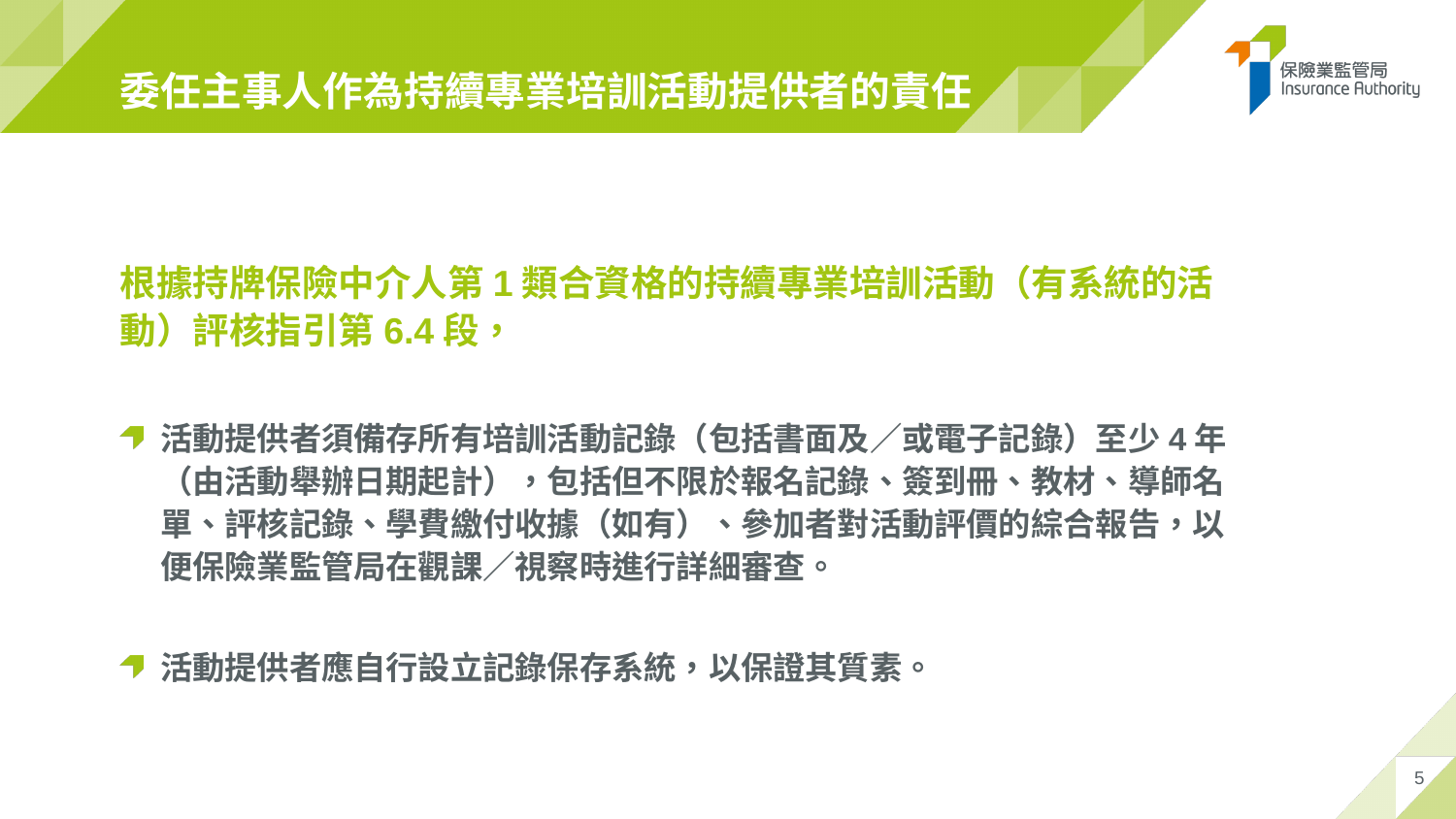

# 委任主事人作為持續專業培訓活動提供者的責任
根據持牌保險中介人第1類合資格的持續專業培訓活動（有系統的活動）評核指引第6.4段，
活動提供者須備存所有培訓活動記錄（包括書面及／或電子記錄）至少4年（由活動舉辦日期起計），包括但不限於報名記錄、簽到冊、教材、導師名單、評核記錄、學費繳付收據（如有）、參加者對活動評價的綜合報告，以便保險業監管局在觀課／視察時進行詳細審查。
活動提供者應自行設立記錄保存系統，以保證其質素。

5